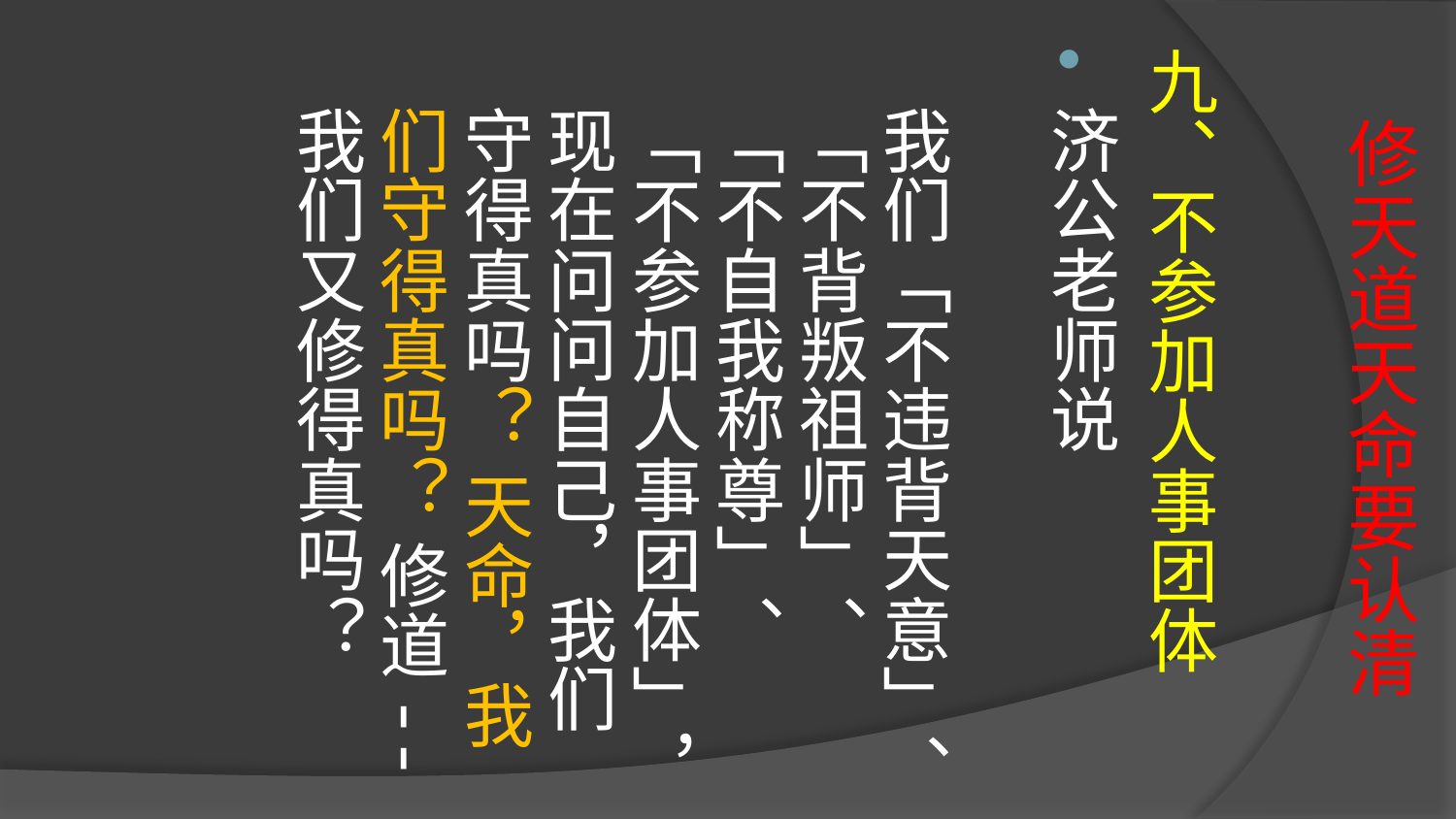

# 修天道天命要认清
九、不参加人事团体
济公老师说
我们「不违背天意」、「不背叛祖师」、「不自我称尊」、「不参加人事团体」，现在问问自己，我们守得真吗？ 天命，我们守得真吗？ 修道--我们又修得真吗？